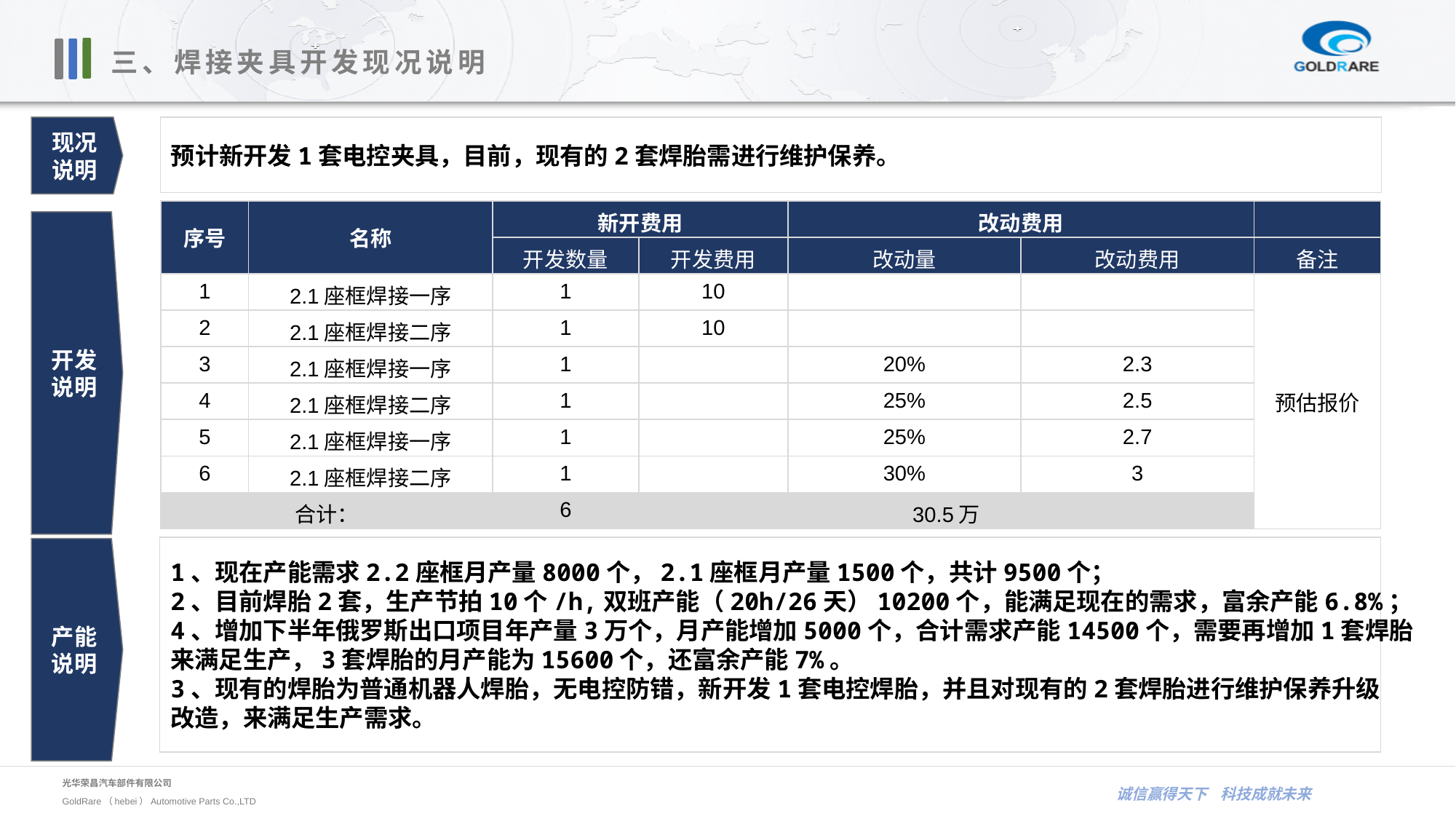

三、焊接夹具开发现况说明
现况
说明
预计新开发1套电控夹具，目前，现有的2套焊胎需进行维护保养。
| 序号 | 名称 | 新开费用 |  | 改动费用 |  |  |
| --- | --- | --- | --- | --- | --- | --- |
|  |  | 开发数量 | 开发费用 | 改动量 | 改动费用 | 备注 |
| 1 | 2.1座框焊接一序 | 1 | 10 |  |  | 预估报价 |
| 2 | 2.1座框焊接二序 | 1 | 10 |  |  |  |
| 3 | 2.1座框焊接一序 | 1 |  | 20% | 2.3 |  |
| 4 | 2.1座框焊接二序 | 1 |  | 25% | 2.5 |  |
| 5 | 2.1座框焊接一序 | 1 |  | 25% | 2.7 |  |
| 6 | 2.1座框焊接二序 | 1 |  | 30% | 3 |  |
| 合计： |  | 6 | 30.5万 |  |  |  |
开发
说明
1、现在产能需求2.2座框月产量8000个，2.1座框月产量1500个，共计9500个；
2、目前焊胎2套，生产节拍10个/h,双班产能（20h/26天）10200个，能满足现在的需求，富余产能6.8%；
4、增加下半年俄罗斯出口项目年产量3万个，月产能增加5000个，合计需求产能14500个，需要再增加1套焊胎
来满足生产，3套焊胎的月产能为15600个，还富余产能7%。
3、现有的焊胎为普通机器人焊胎，无电控防错，新开发1套电控焊胎，并且对现有的2套焊胎进行维护保养升级
改造，来满足生产需求。
产能
说明